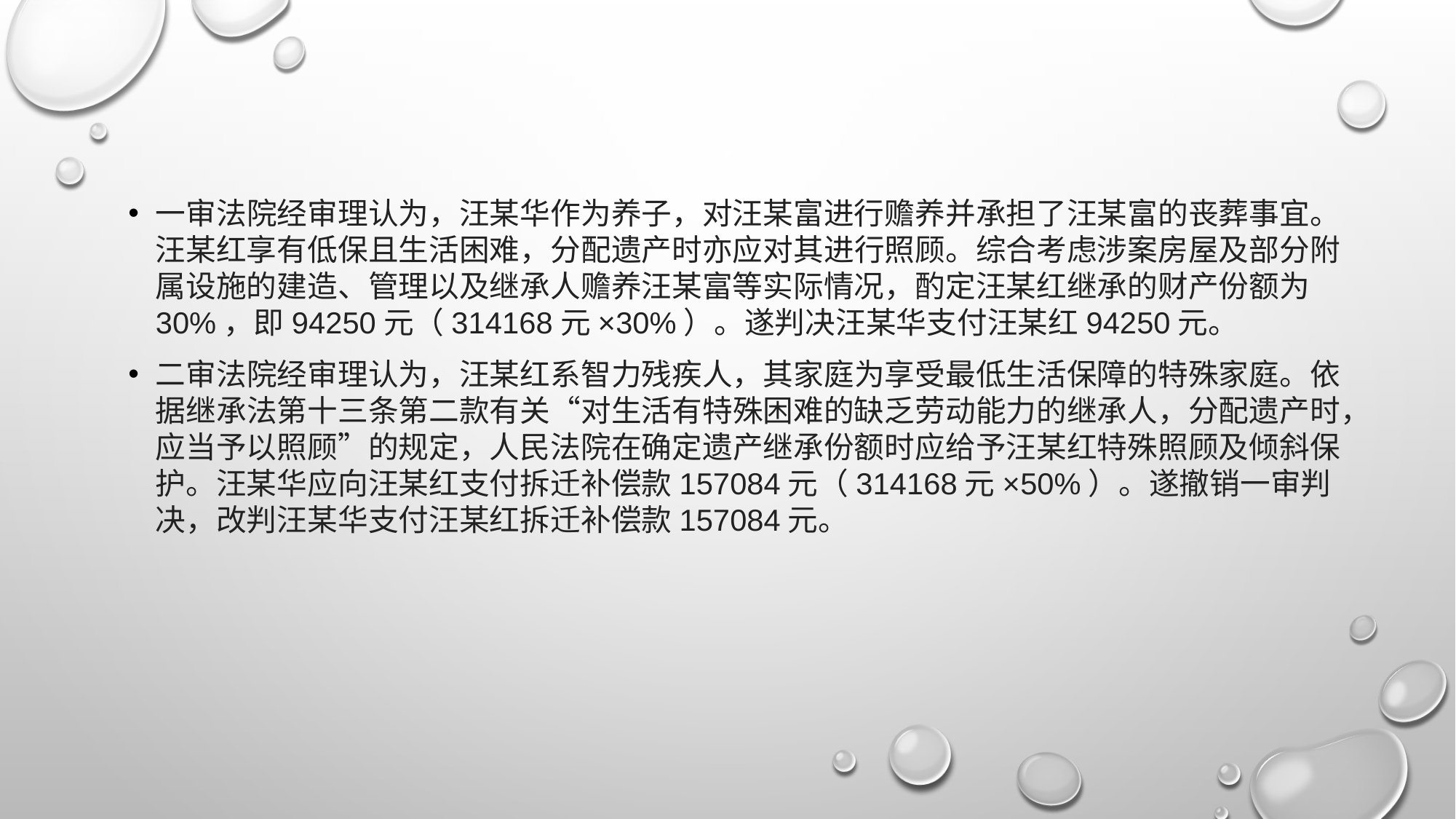

一审法院经审理认为，汪某华作为养子，对汪某富进行赡养并承担了汪某富的丧葬事宜。汪某红享有低保且生活困难，分配遗产时亦应对其进行照顾。综合考虑涉案房屋及部分附属设施的建造、管理以及继承人赡养汪某富等实际情况，酌定汪某红继承的财产份额为30%，即94250元（314168元×30%）。遂判决汪某华支付汪某红94250元。
二审法院经审理认为，汪某红系智力残疾人，其家庭为享受最低生活保障的特殊家庭。依据继承法第十三条第二款有关“对生活有特殊困难的缺乏劳动能力的继承人，分配遗产时，应当予以照顾”的规定，人民法院在确定遗产继承份额时应给予汪某红特殊照顾及倾斜保护。汪某华应向汪某红支付拆迁补偿款157084元（314168元×50%）。遂撤销一审判决，改判汪某华支付汪某红拆迁补偿款157084元。